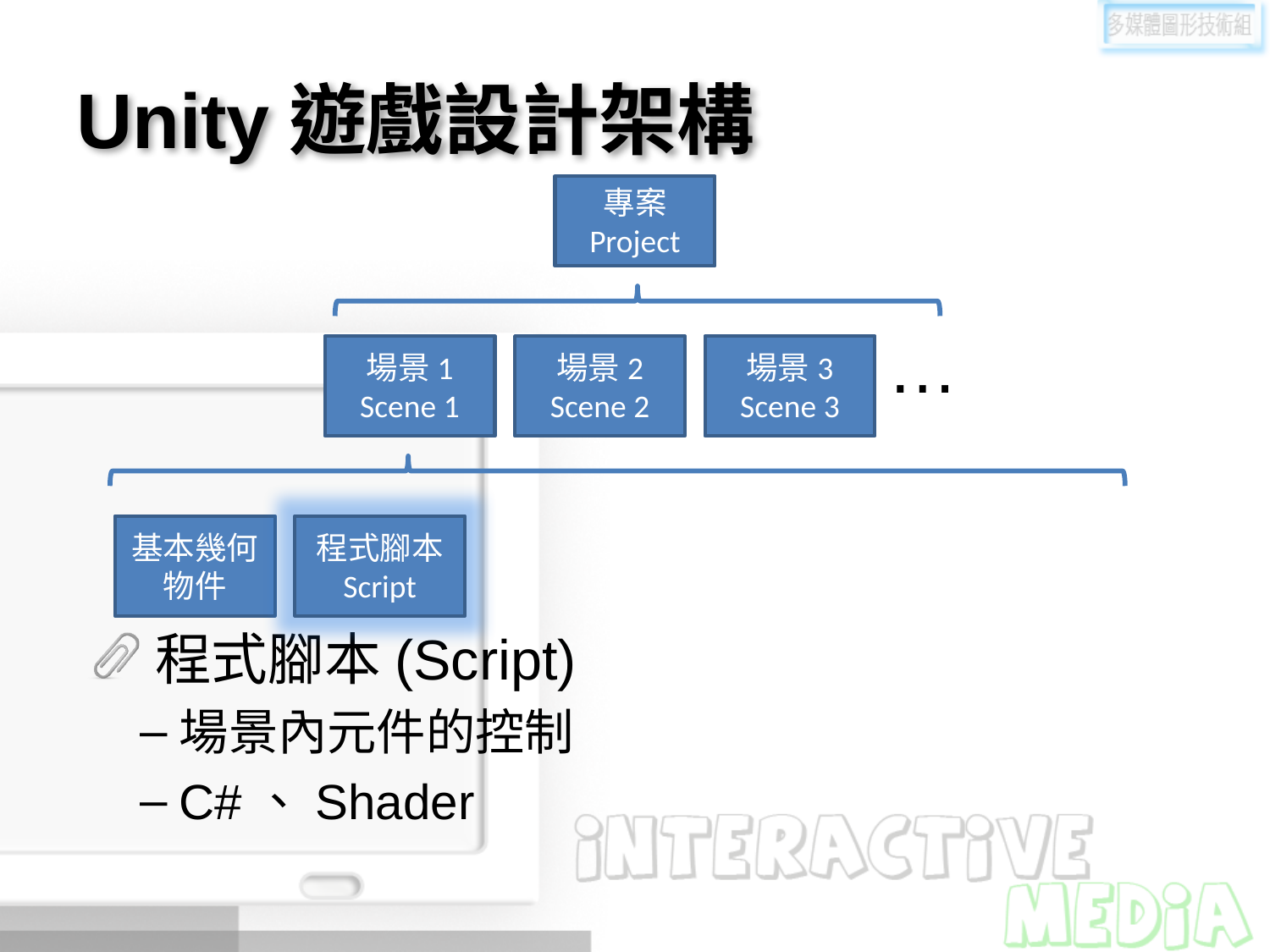

# Unity遊戲設計架構
專案
Project

程式腳本(Script)
場景內元件的控制
C#、Shader
…
場景1
Scene 1
場景2
Scene 2
場景3
Scene 3
基本幾何物件
程式腳本
Script